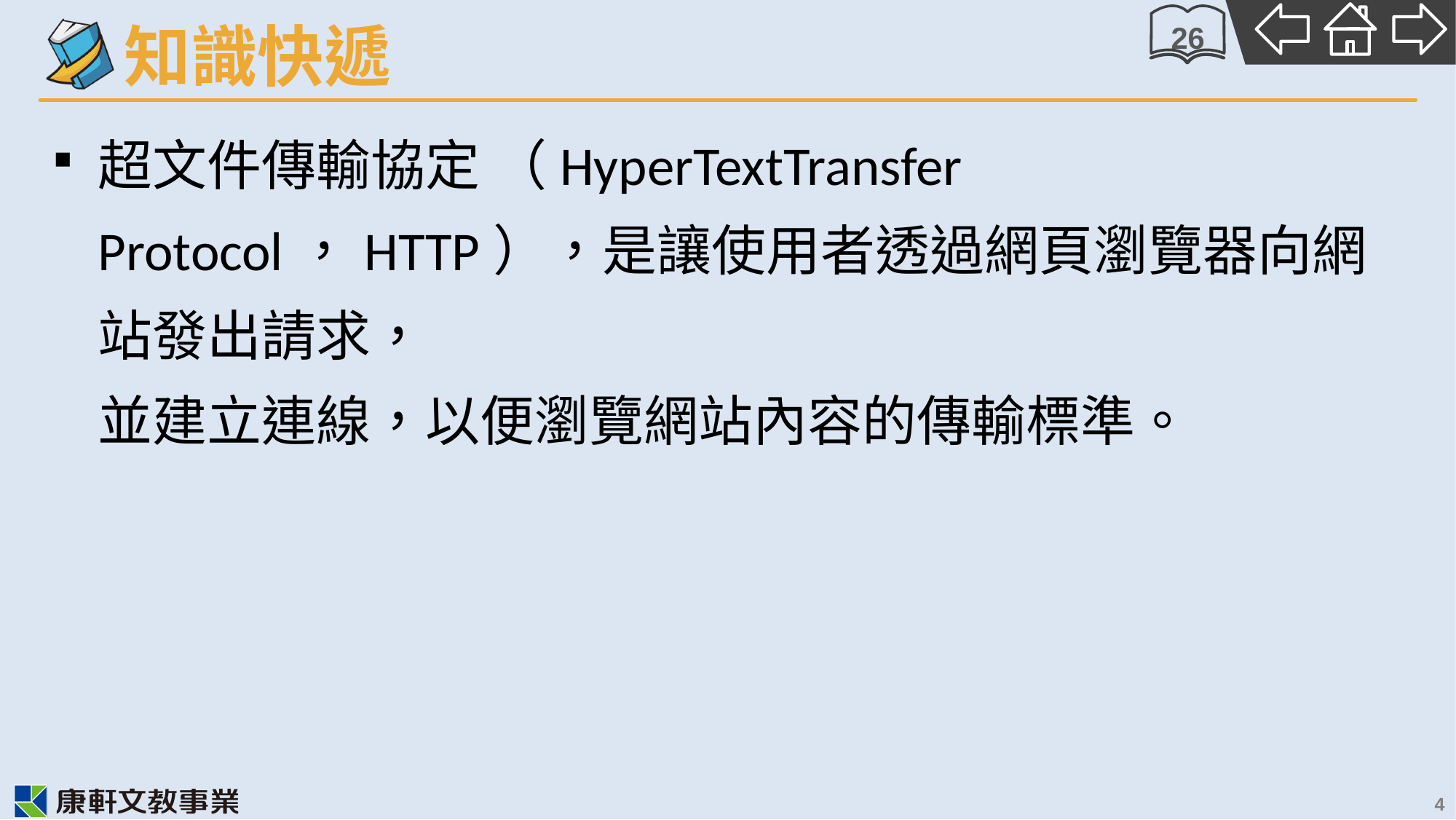

26
超文件傳輸協定 （HyperTextTransfer Protocol，HTTP），是讓使用者透過網頁瀏覽器向網站發出請求，
並建立連線，以便瀏覽網站內容的傳輸標準。
4